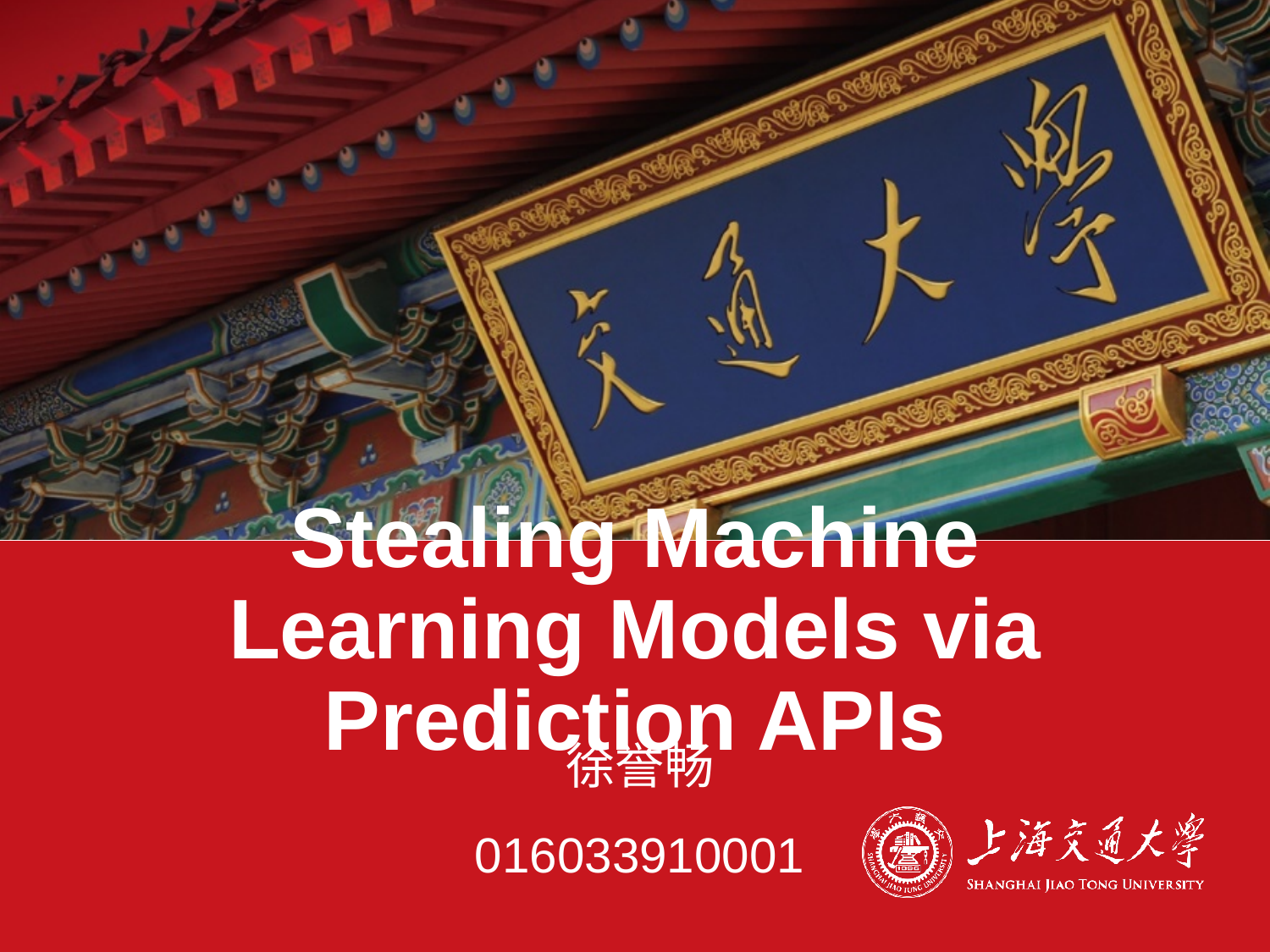

# Stealing Machine Learning Models via Prediction APIs
徐誉畅
016033910001